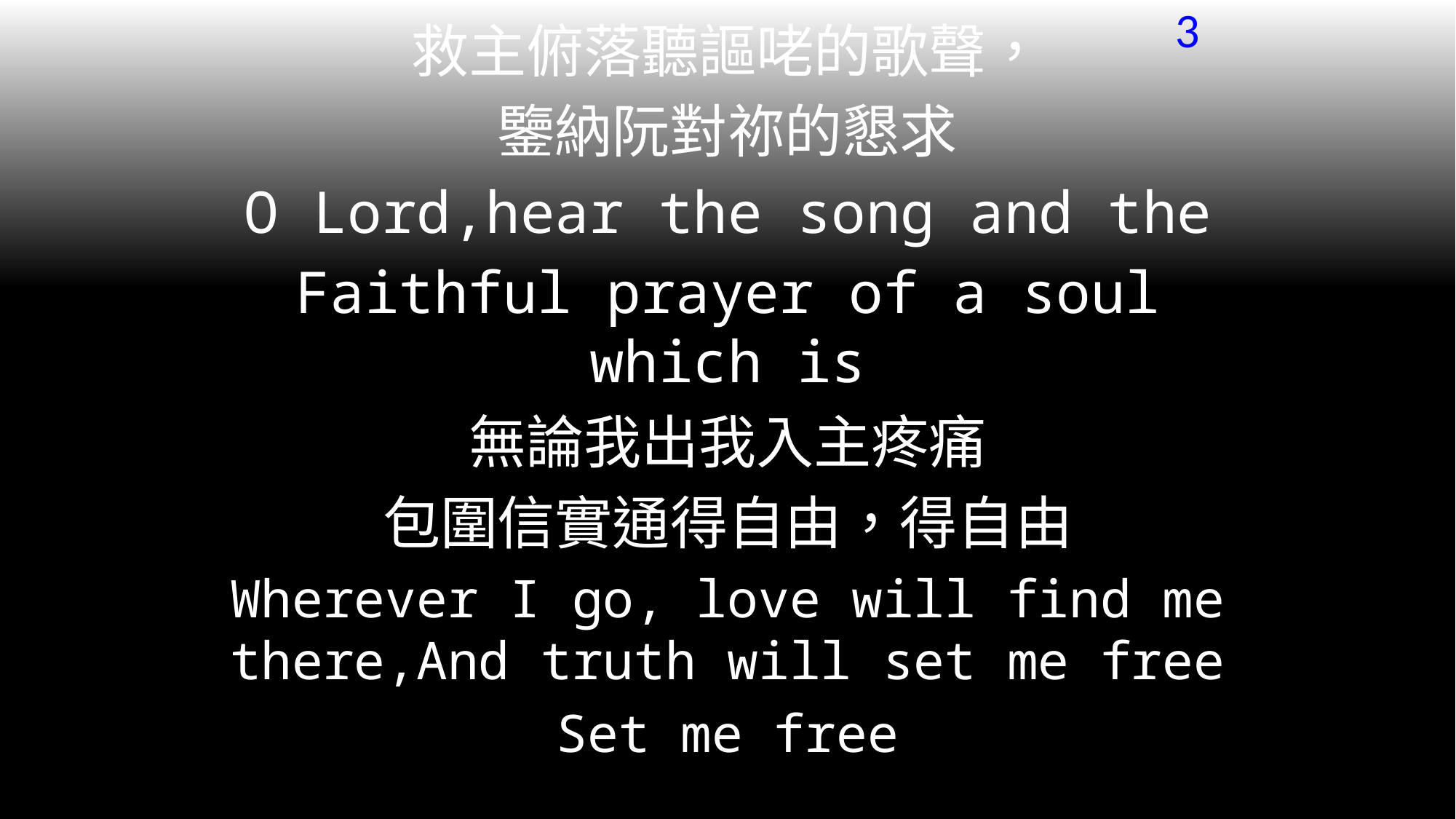

3
救主俯落聽謳咾的歌聲，
鑒納阮對祢的懇求
O Lord,hear the song and the
Faithful prayer of a soul which is
無論我出我入主疼痛
包圍信實通得自由，得自由
Wherever I go, love will find me there,And truth will set me free
Set me free